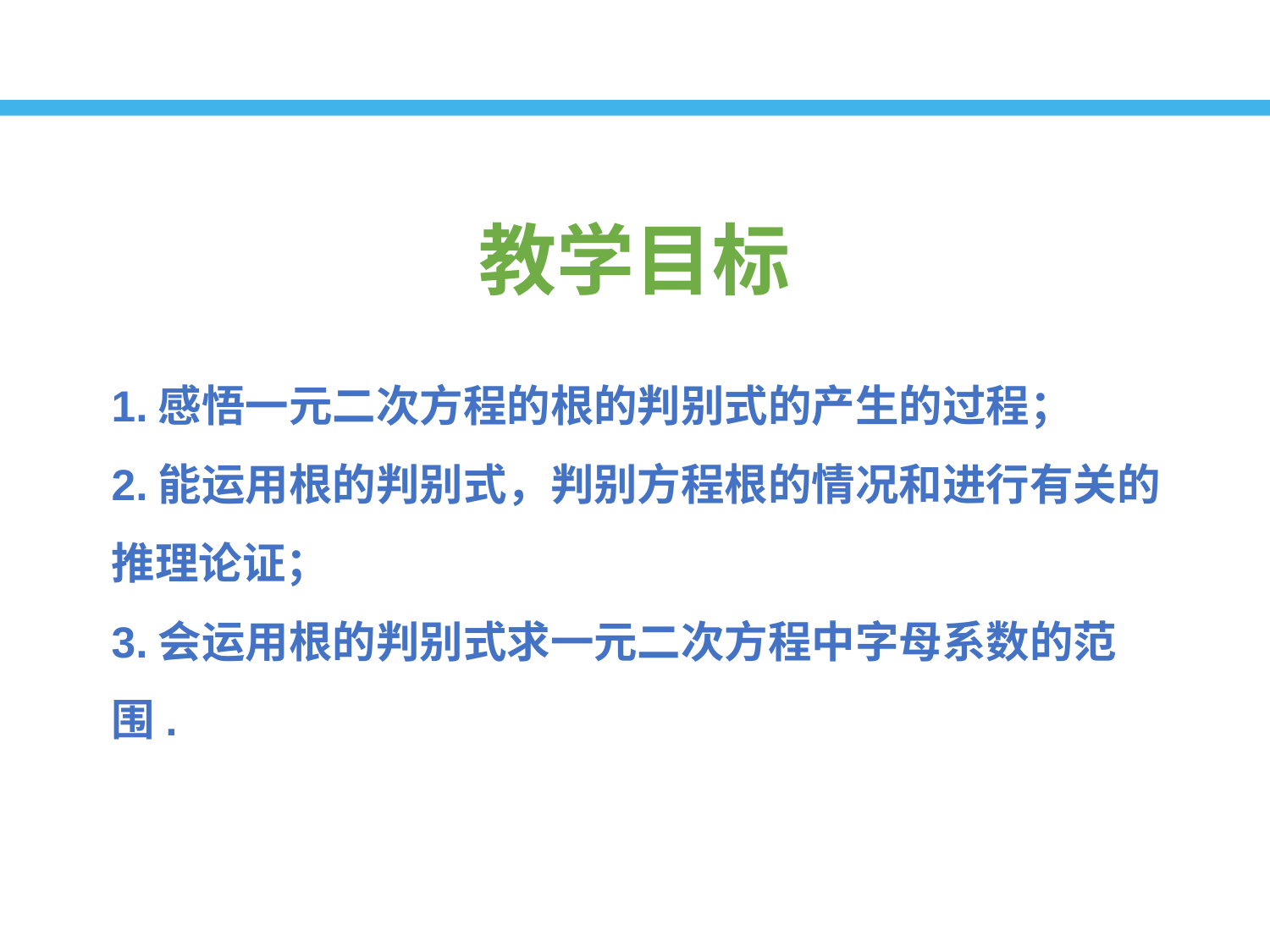

教学目标
1.感悟一元二次方程的根的判别式的产生的过程；
2.能运用根的判别式，判别方程根的情况和进行有关的推理论证；
3.会运用根的判别式求一元二次方程中字母系数的范围.